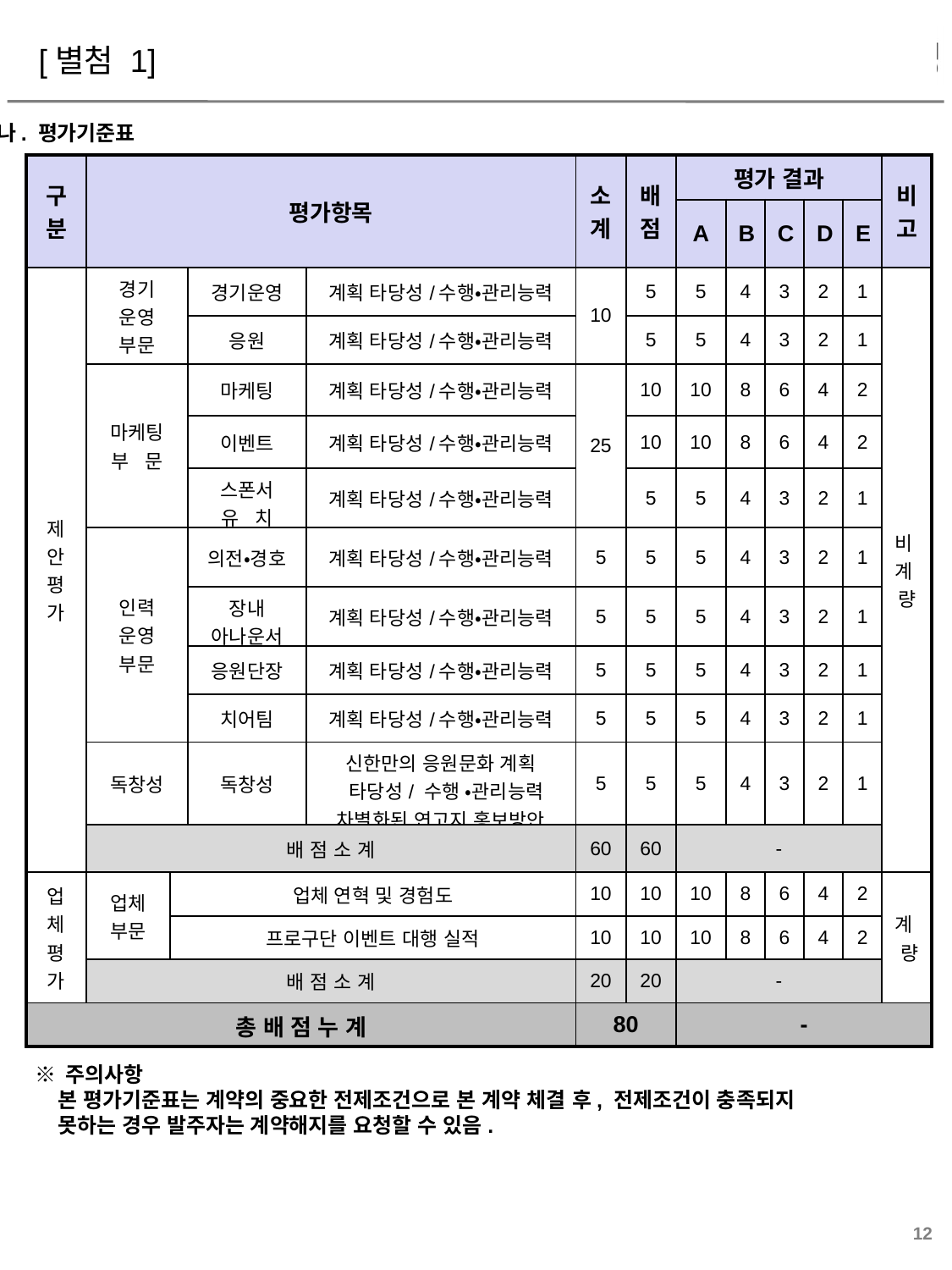

[별첨 1]
나. 평가기준표
| 구 분 | 평가항목 |  |  |  | 소 계 | 배 점 | 평가 결과 |  |  |  |  | 비 고 |
| --- | --- | --- | --- | --- | --- | --- | --- | --- | --- | --- | --- | --- |
|  |  |  |  |  |  |  | A | B | C | D | E |  |
| 제 안 평 가 | 경기 운영 부문 |  | 경기운영 | 계획 타당성/수행•관리능력 | 10 | 5 | 5 | 4 | 3 | 2 | 1 | 비 계 량 |
|  |  |  | 응원 | 계획 타당성/수행•관리능력 |  | 5 | 5 | 4 | 3 | 2 | 1 |  |
|  | 마케팅 부 문 |  | 마케팅 | 계획 타당성/수행•관리능력 | 25 | 10 | 10 | 8 | 6 | 4 | 2 |  |
|  |  |  | 이벤트 | 계획 타당성/수행•관리능력 |  | 10 | 10 | 8 | 6 | 4 | 2 |  |
|  |  |  | 스폰서 유 치 | 계획 타당성/수행•관리능력 |  | 5 | 5 | 4 | 3 | 2 | 1 |  |
|  | 인력 운영 부문 |  | 의전•경호 | 계획 타당성/수행•관리능력 | 5 | 5 | 5 | 4 | 3 | 2 | 1 |  |
|  |  |  | 장내 아나운서 | 계획 타당성/수행•관리능력 | 5 | 5 | 5 | 4 | 3 | 2 | 1 |  |
|  |  |  | 응원단장 | 계획 타당성/수행•관리능력 | 5 | 5 | 5 | 4 | 3 | 2 | 1 |  |
|  |  |  | 치어팀 | 계획 타당성/수행•관리능력 | 5 | 5 | 5 | 4 | 3 | 2 | 1 |  |
|  | 독창성 |  | 독창성 | 신한만의 응원문화 계획 타당성/ 수행 •관리능력 차별화된 연고지 홍보방안 | 5 | 5 | 5 | 4 | 3 | 2 | 1 |  |
|  | 배 점 소 계 |  |  |  | 60 | 60 | - |  |  |  |  |  |
| 업 체 평 가 | 업체 부문 | 업체 연혁 및 경험도 |  |  | 10 | 10 | 10 | 8 | 6 | 4 | 2 | 계 량 |
|  |  | 프로구단 이벤트 대행 실적 |  |  | 10 | 10 | 10 | 8 | 6 | 4 | 2 |  |
|  | 배 점 소 계 |  |  |  | 20 | 20 | - |  |  |  |  |  |
| 총 배 점 누 계 |  |  |  |  | 80 |  | - |  |  |  |  |  |
※ 주의사항
   본 평가기준표는 계약의 중요한 전제조건으로 본 계약 체결 후, 전제조건이 충족되지
   못하는 경우 발주자는 계약해지를 요청할 수 있음.
12